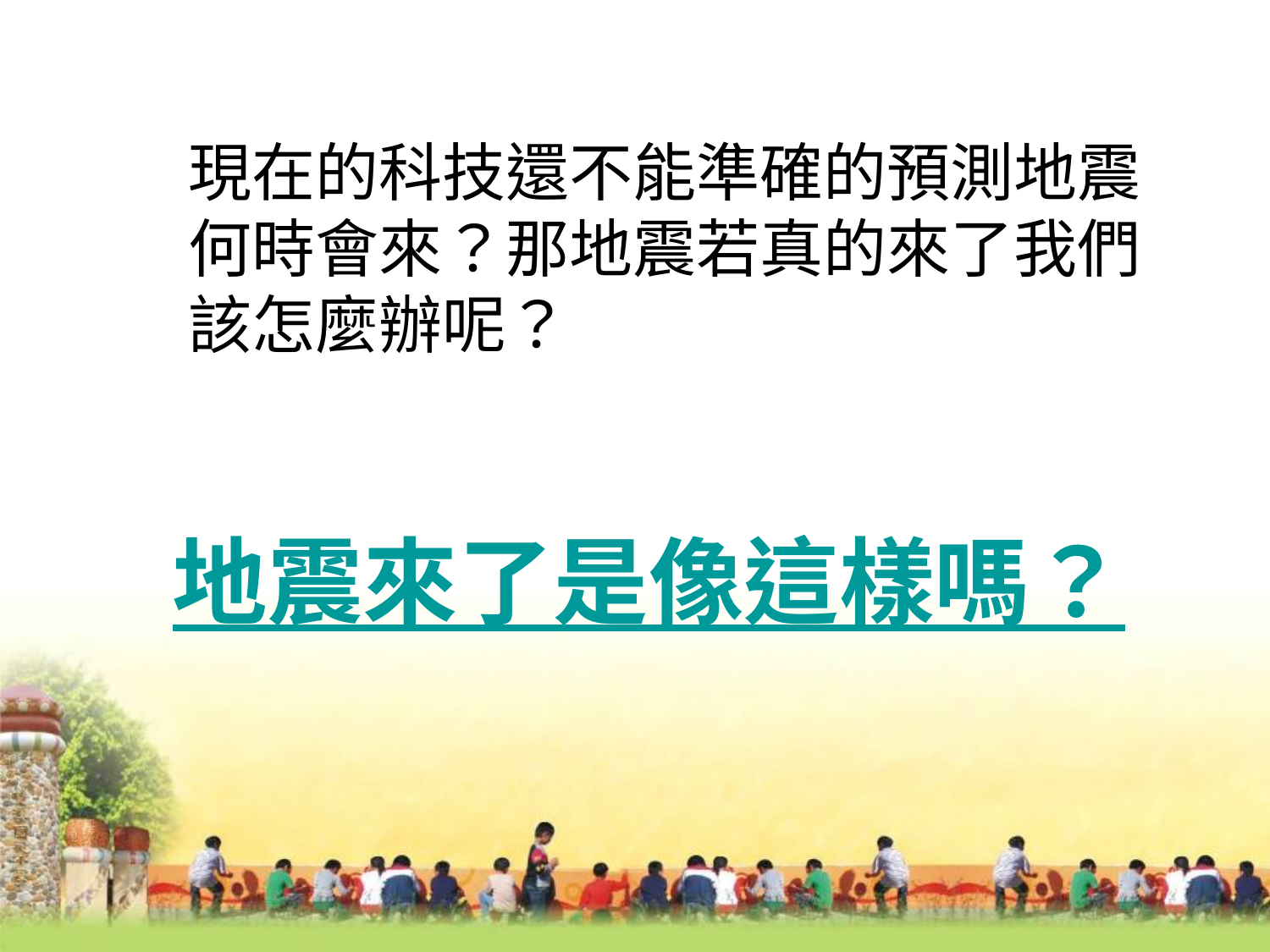

現在的科技還不能準確的預測地震何時會來？那地震若真的來了我們該怎麼辦呢？
地震來了是像這樣嗎？